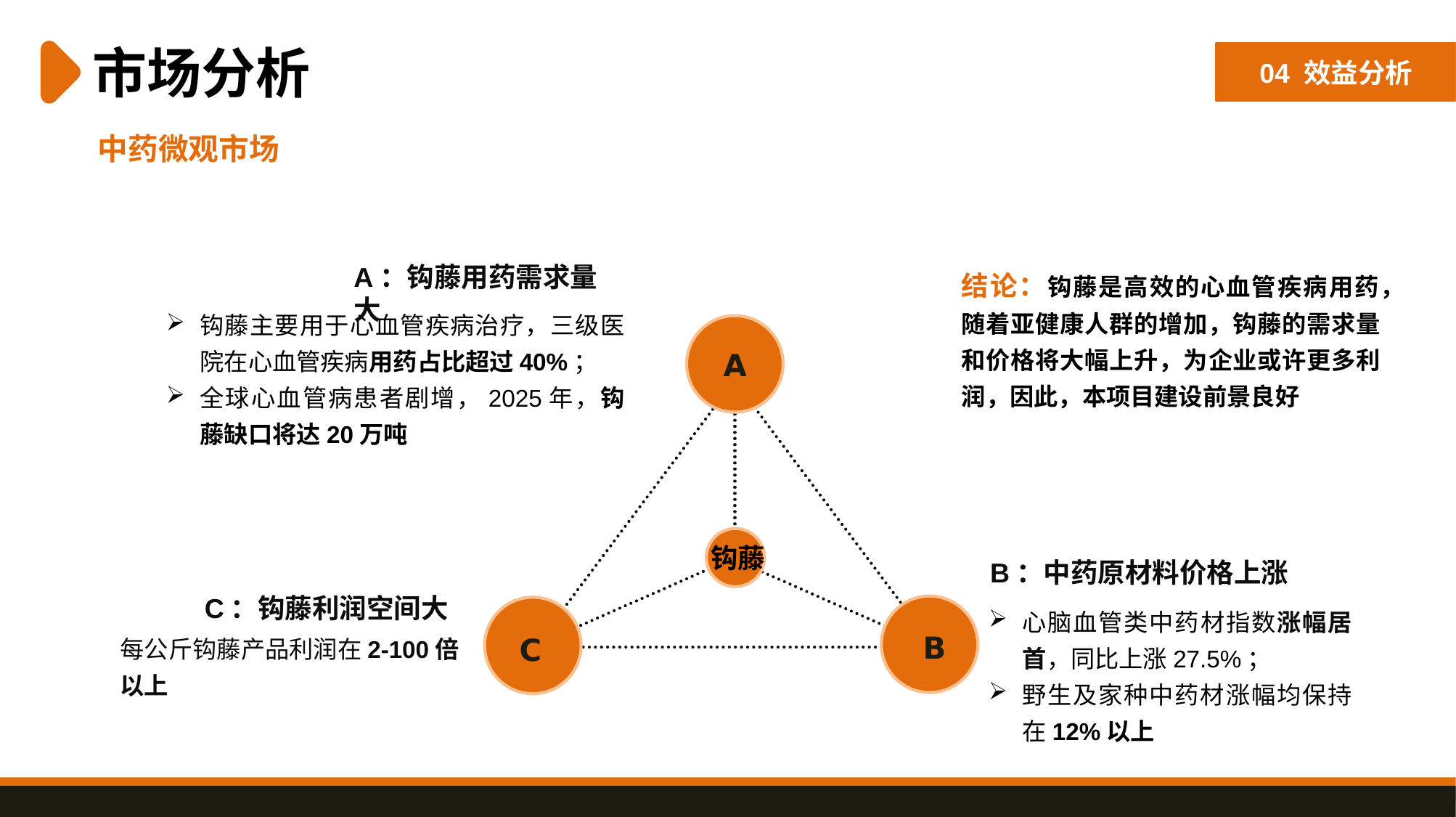

市场分析
04 效益分析

中药微观市场
A：钩藤用药需求量大

A

B：中药原材料价格上涨
C：钩藤利润空间大

B

C
每公斤钩藤产品利润在2-100倍以上
结论：钩藤是高效的心血管疾病用药，随着亚健康人群的增加，钩藤的需求量和价格将大幅上升，为企业或许更多利润，因此，本项目建设前景良好
钩藤主要用于心血管疾病治疗，三级医院在心血管疾病用药占比超过40%；
全球心血管病患者剧增，2025年，钩藤缺口将达20万吨

钩藤
心脑血管类中药材指数涨幅居首，同比上涨27.5%；
野生及家种中药材涨幅均保持在12%以上